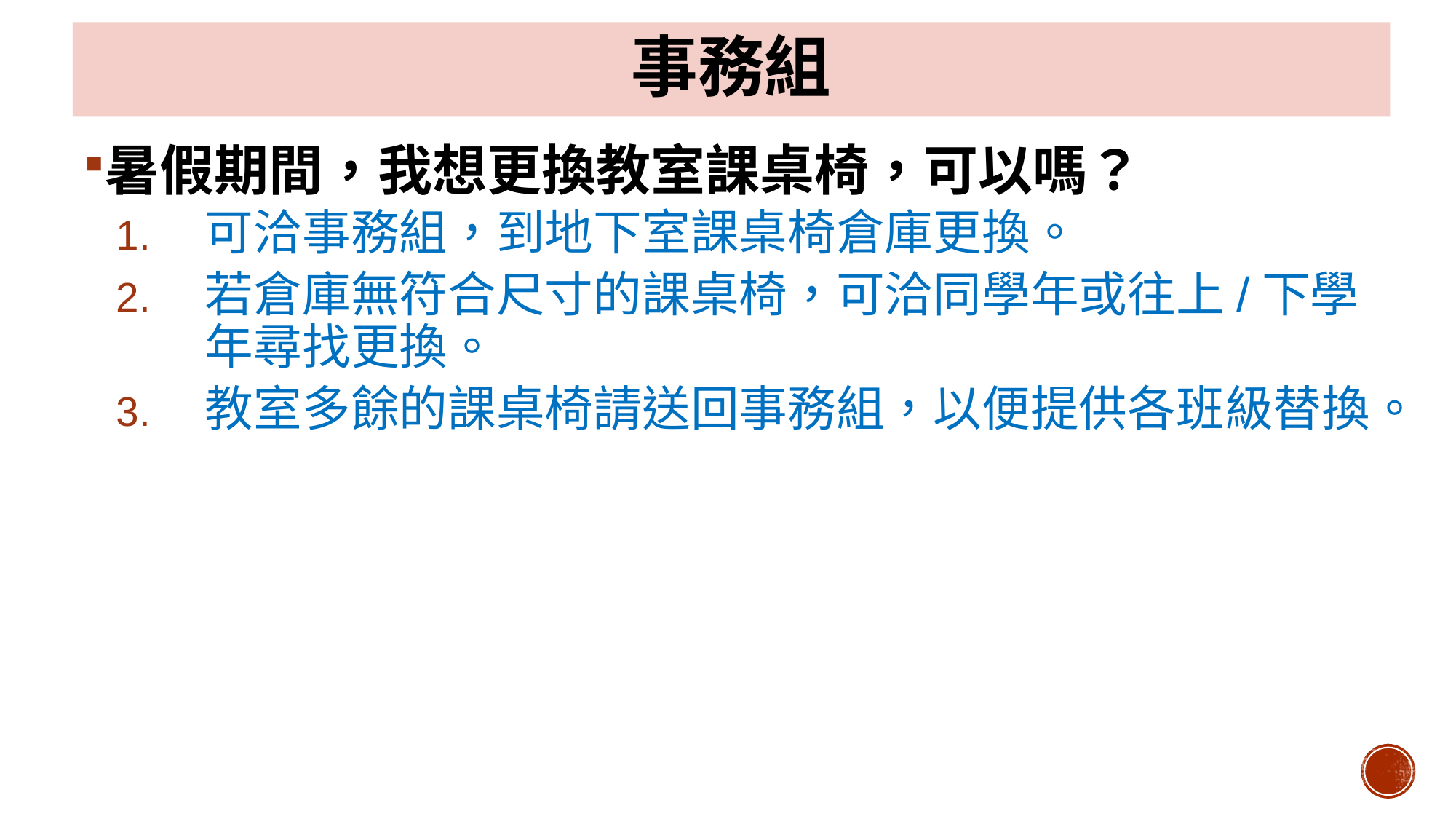

# 事務組
暑假期間，我想更換教室課桌椅，可以嗎？
可洽事務組，到地下室課桌椅倉庫更換。
若倉庫無符合尺寸的課桌椅，可洽同學年或往上/下學年尋找更換。
教室多餘的課桌椅請送回事務組，以便提供各班級替換。